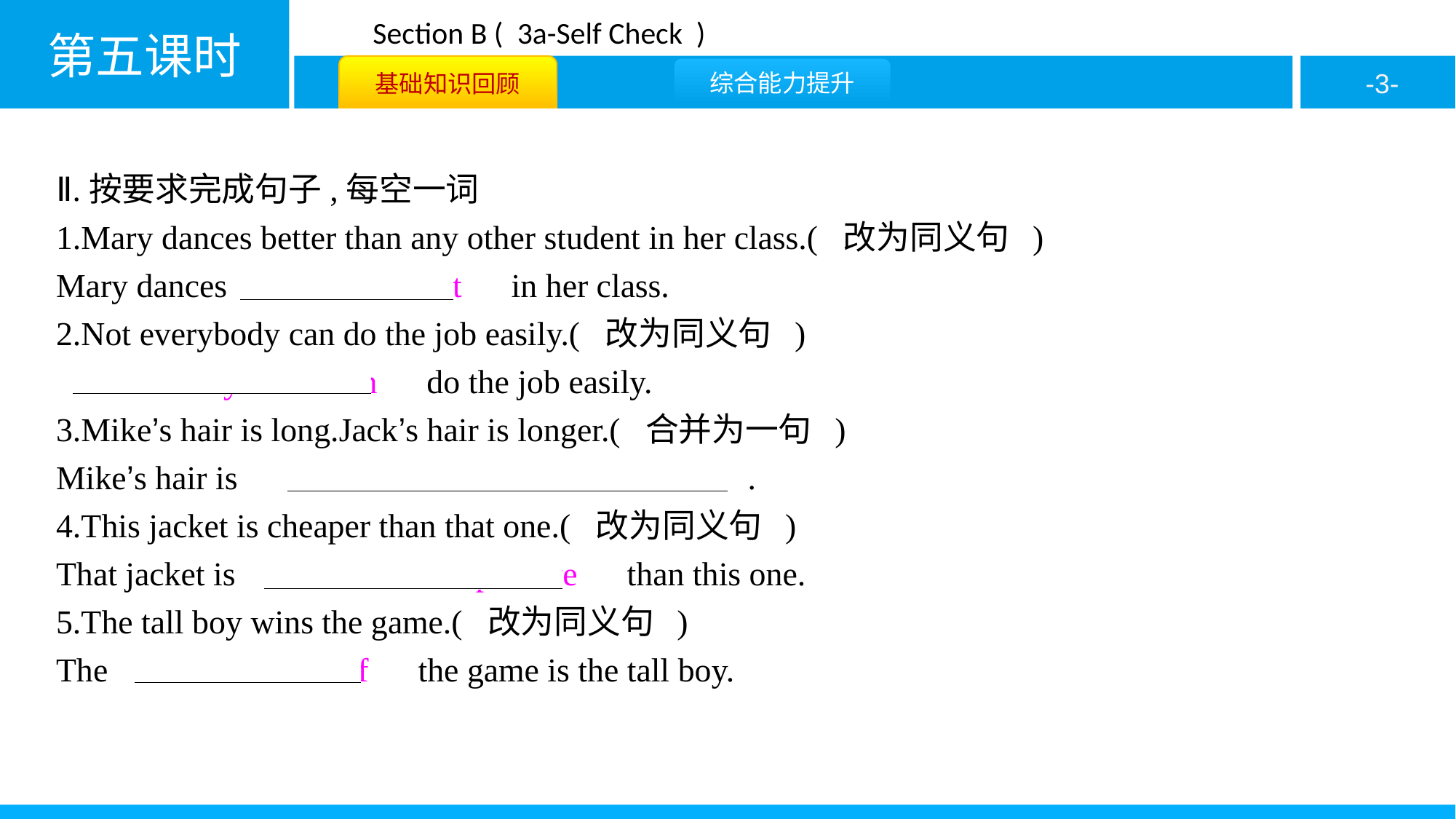

Ⅱ.按要求完成句子,每空一词
1.Mary dances better than any other student in her class.(  改为同义句  )
Mary dances　the　 　best　in her class.
2.Not everybody can do the job easily.(  改为同义句  )
　Somebody　 　can　do the job easily.
3.Mike’s hair is long.Jack’s hair is longer.(  合并为一句  )
Mike’s hair is　shorter　 　than　 　Jack’s　.
4.This jacket is cheaper than that one.(  改为同义句  )
That jacket is　more　 　expensive　than this one.
5.The tall boy wins the game.(  改为同义句  )
The　winner　 　of　the game is the tall boy.